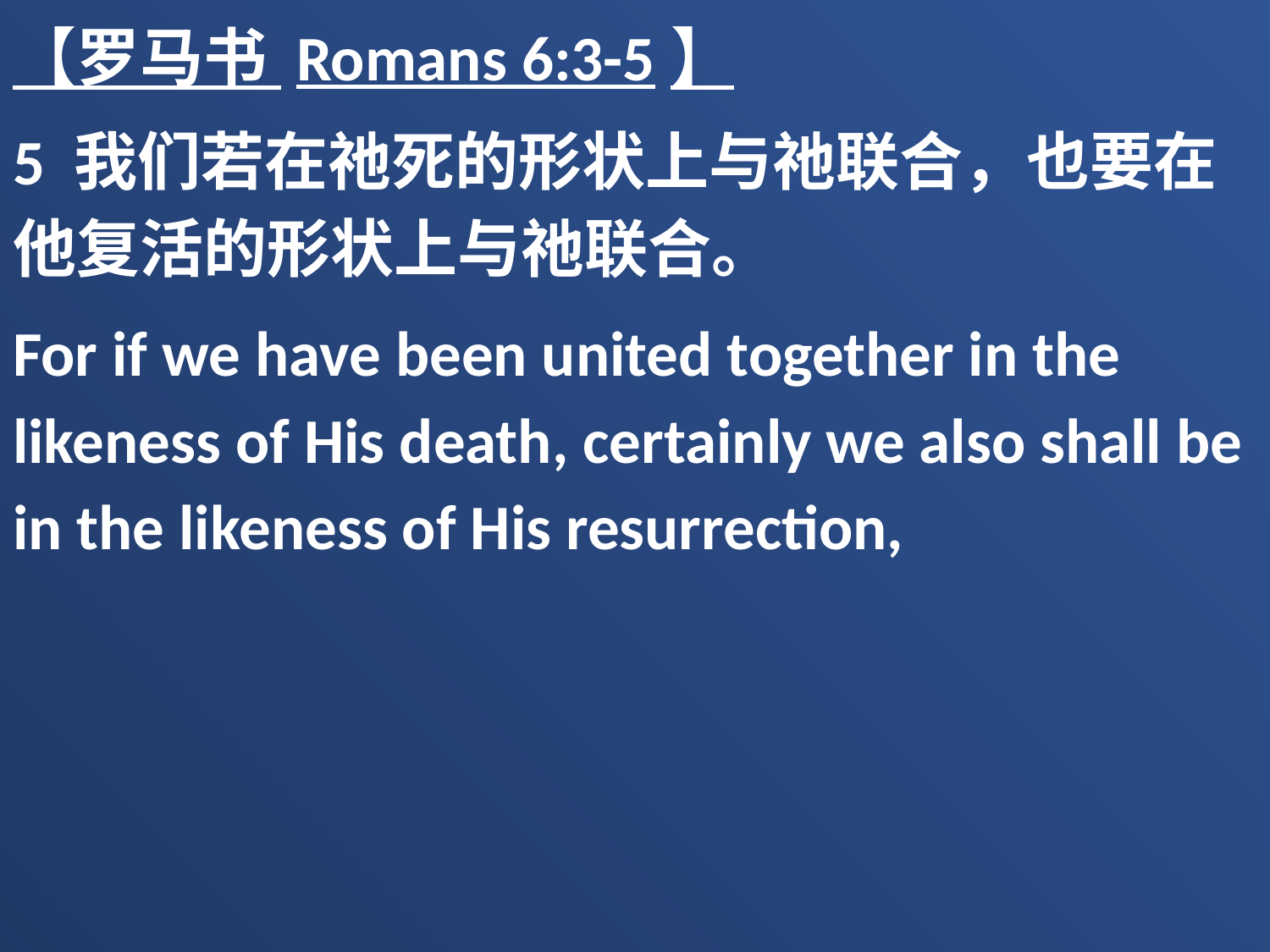

【罗马书 Romans 6:3-5】
5 我们若在祂死的形状上与祂联合，也要在他复活的形状上与祂联合。
For if we have been united together in the likeness of His death, certainly we also shall be in the likeness of His resurrection,